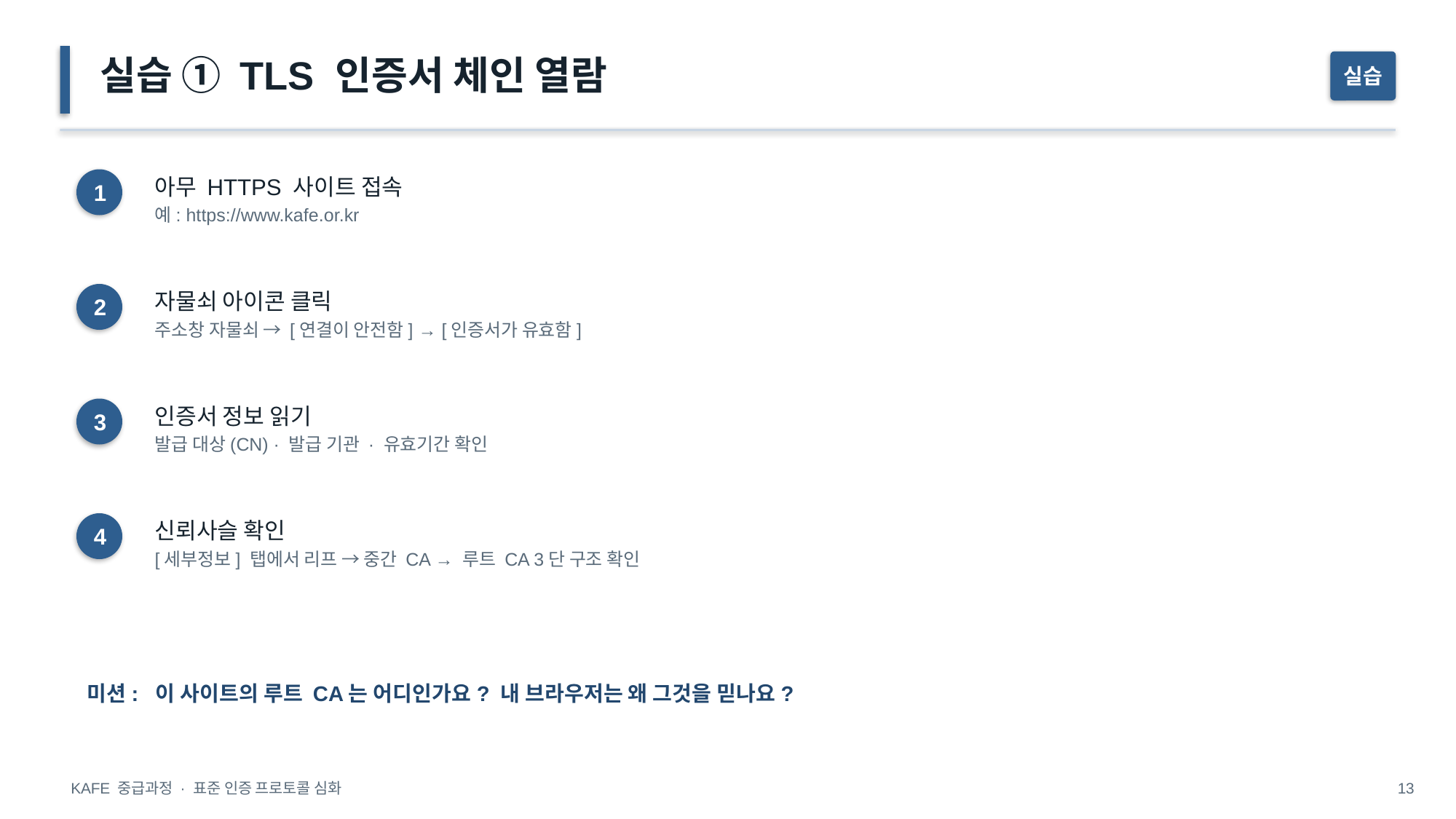

실습 ① TLS 인증서 체인 열람

실습

아무 HTTPS 사이트 접속
예: https://www.kafe.or.kr
1
자물쇠 아이콘 클릭
주소창 자물쇠 → [연결이 안전함] → [인증서가 유효함]
2
인증서 정보 읽기
발급 대상(CN) · 발급 기관 · 유효기간 확인
3
신뢰사슬 확인
[세부정보] 탭에서 리프 → 중간 CA → 루트 CA 3단 구조 확인
4
미션:  이 사이트의 루트 CA는 어디인가요? 내 브라우저는 왜 그것을 믿나요?
KAFE 중급과정 · 표준 인증 프로토콜 심화
13